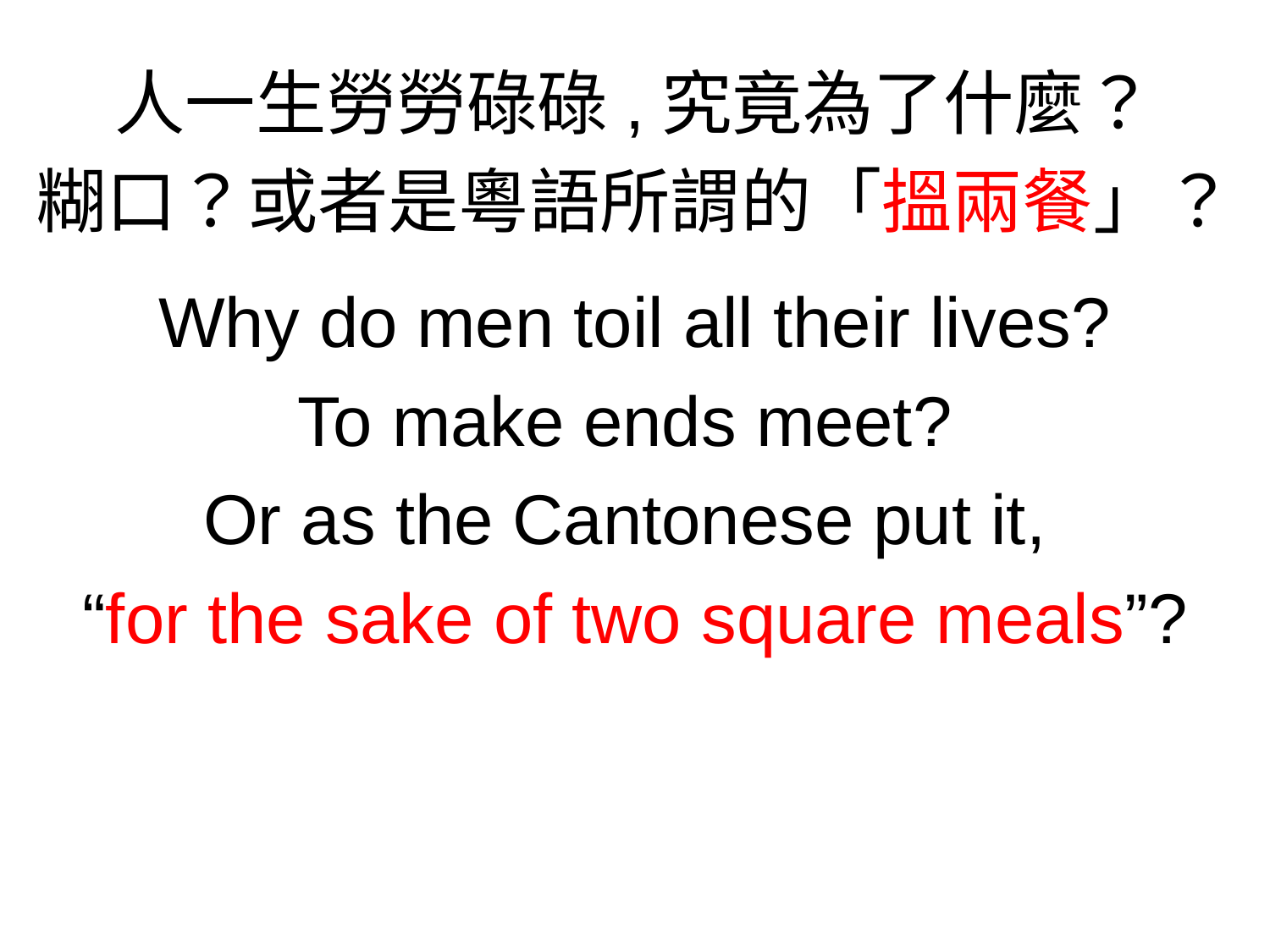

人一生勞勞碌碌,究竟為了什麼？
糊口？或者是粵語所謂的「搵兩餐」？
Why do men toil all their lives?
To make ends meet?
Or as the Cantonese put it,
“for the sake of two square meals”?